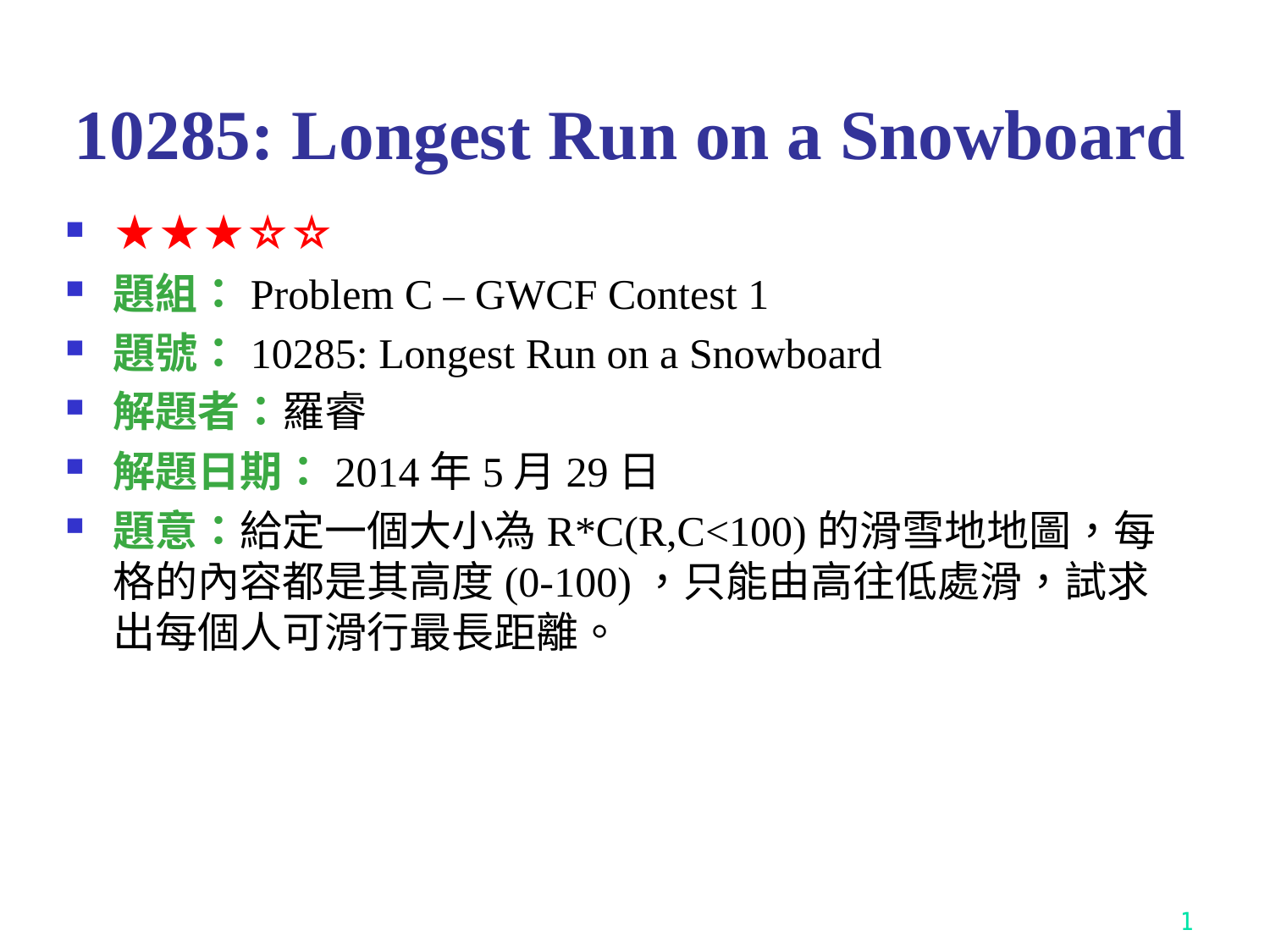

# 10285: Longest Run on a Snowboard
★★★☆☆
題組：Problem C – GWCF Contest 1
題號：10285: Longest Run on a Snowboard
解題者：羅睿
解題日期：2014年5月29日
題意：給定一個大小為R*C(R,C<100)的滑雪地地圖，每格的內容都是其高度(0-100)，只能由高往低處滑，試求出每個人可滑行最長距離。
1